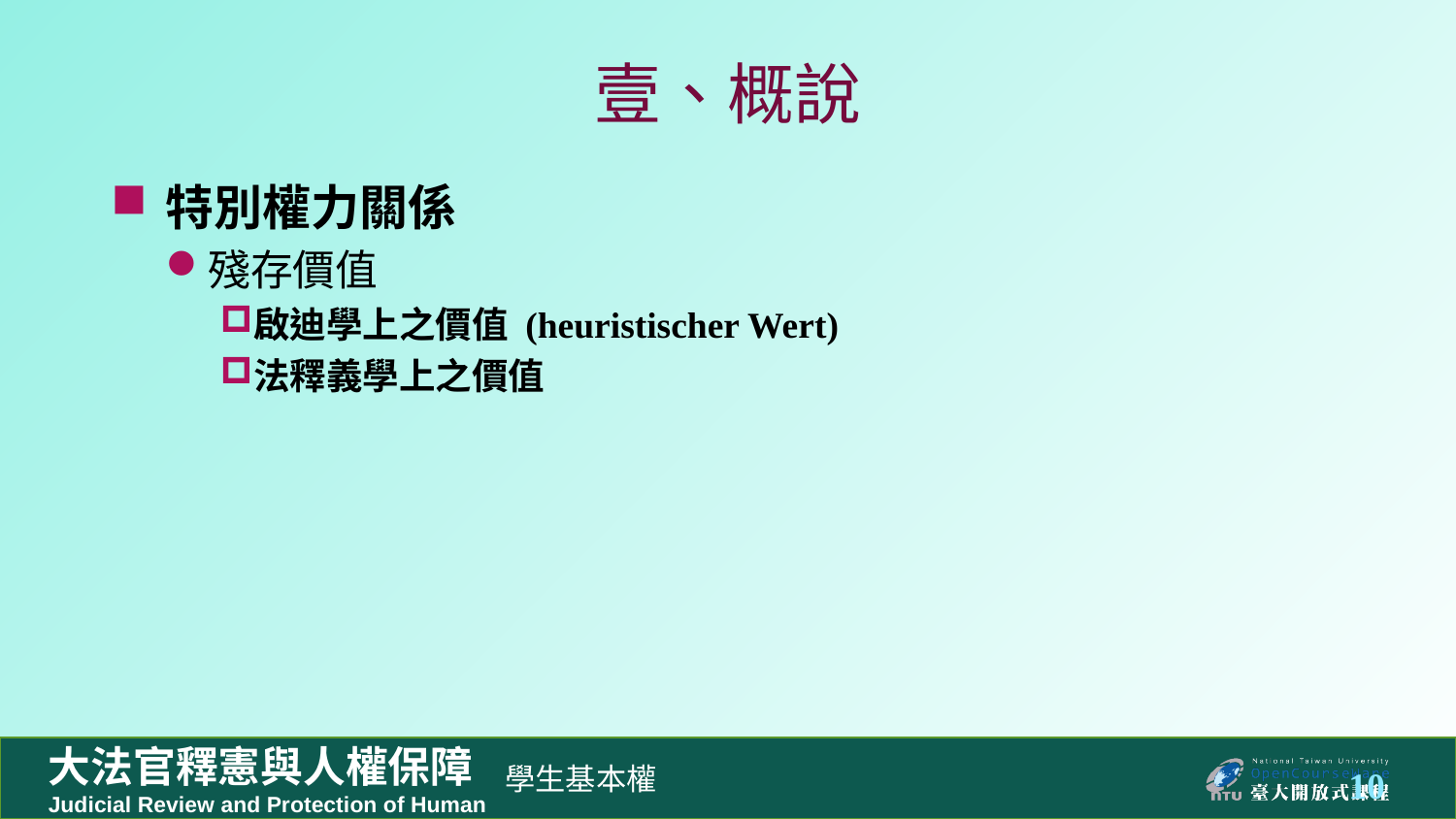

# 壹、概說
特別權力關係
殘存價值
啟迪學上之價值 (heuristischer Wert)
法釋義學上之價值